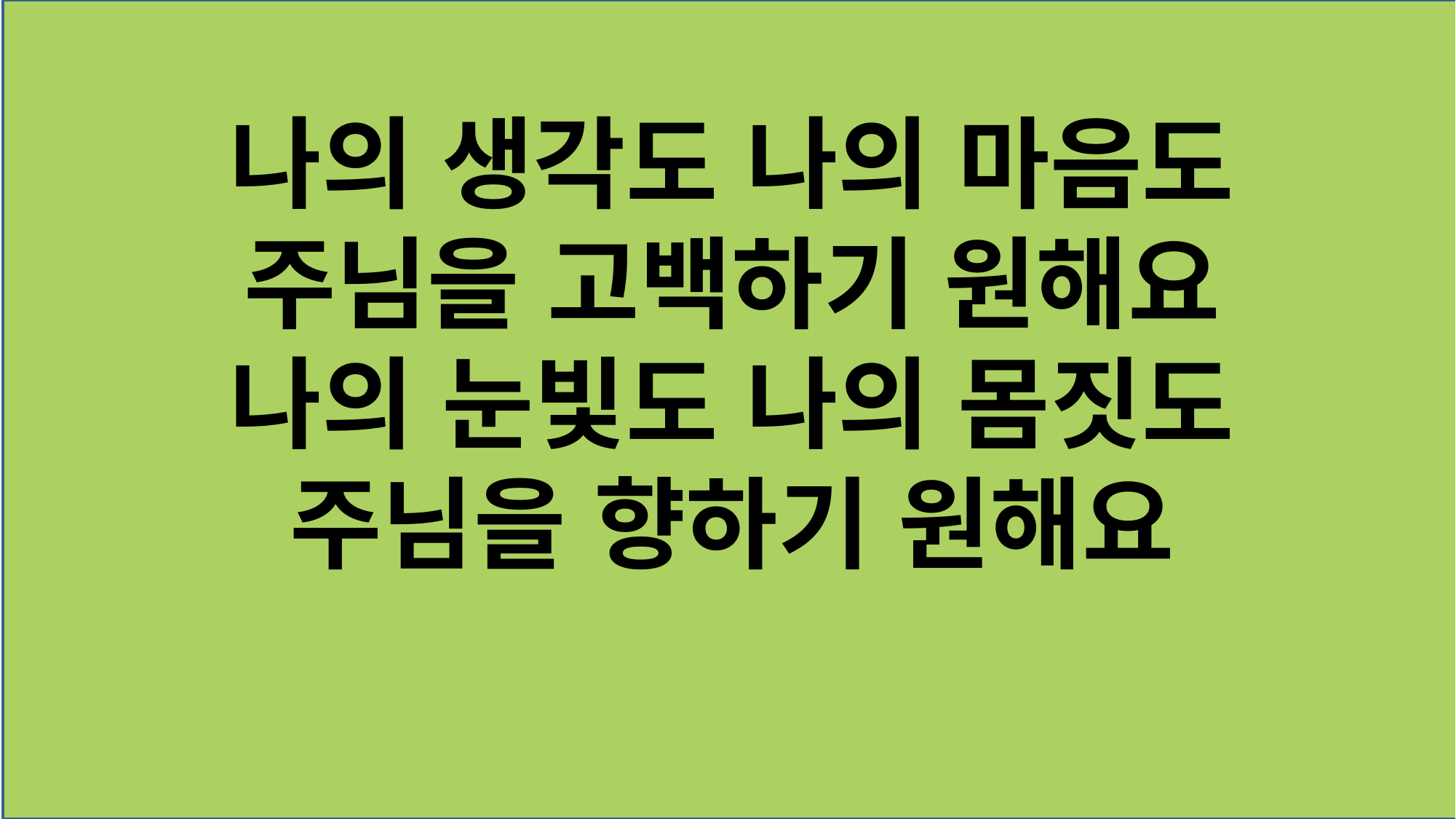

나의 생각도 나의 마음도
주님을 고백하기 원해요
나의 눈빛도 나의 몸짓도
주님을 향하기 원해요